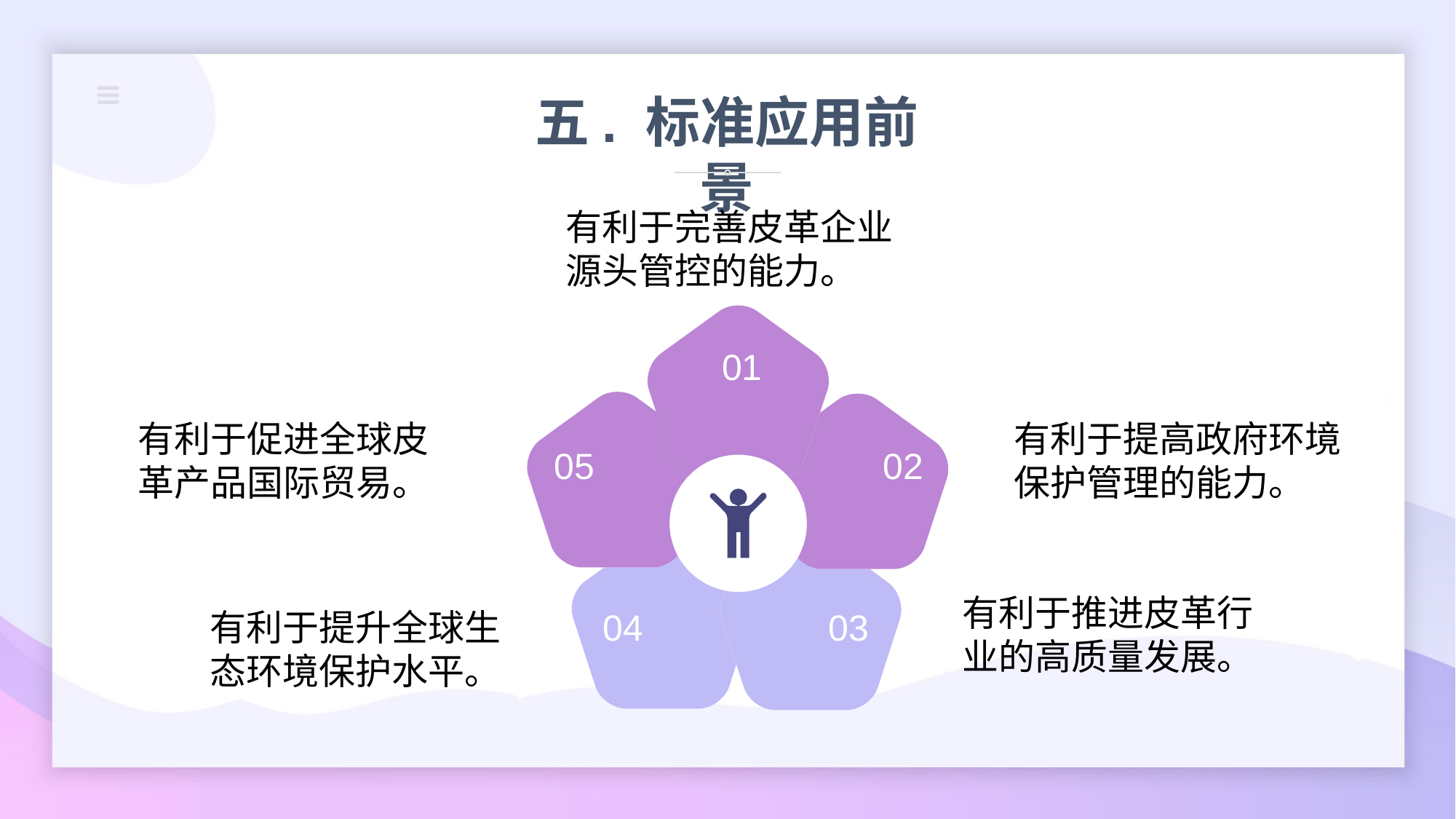

五. 标准应用前景

有利于完善皮革企业源头管控的能力。

01

有利于促进全球皮革产品国际贸易。
有利于提高政府环境保护管理的能力。
05
02

有利于推进皮革行业的高质量发展。
有利于提升全球生态环境保护水平。
04
03